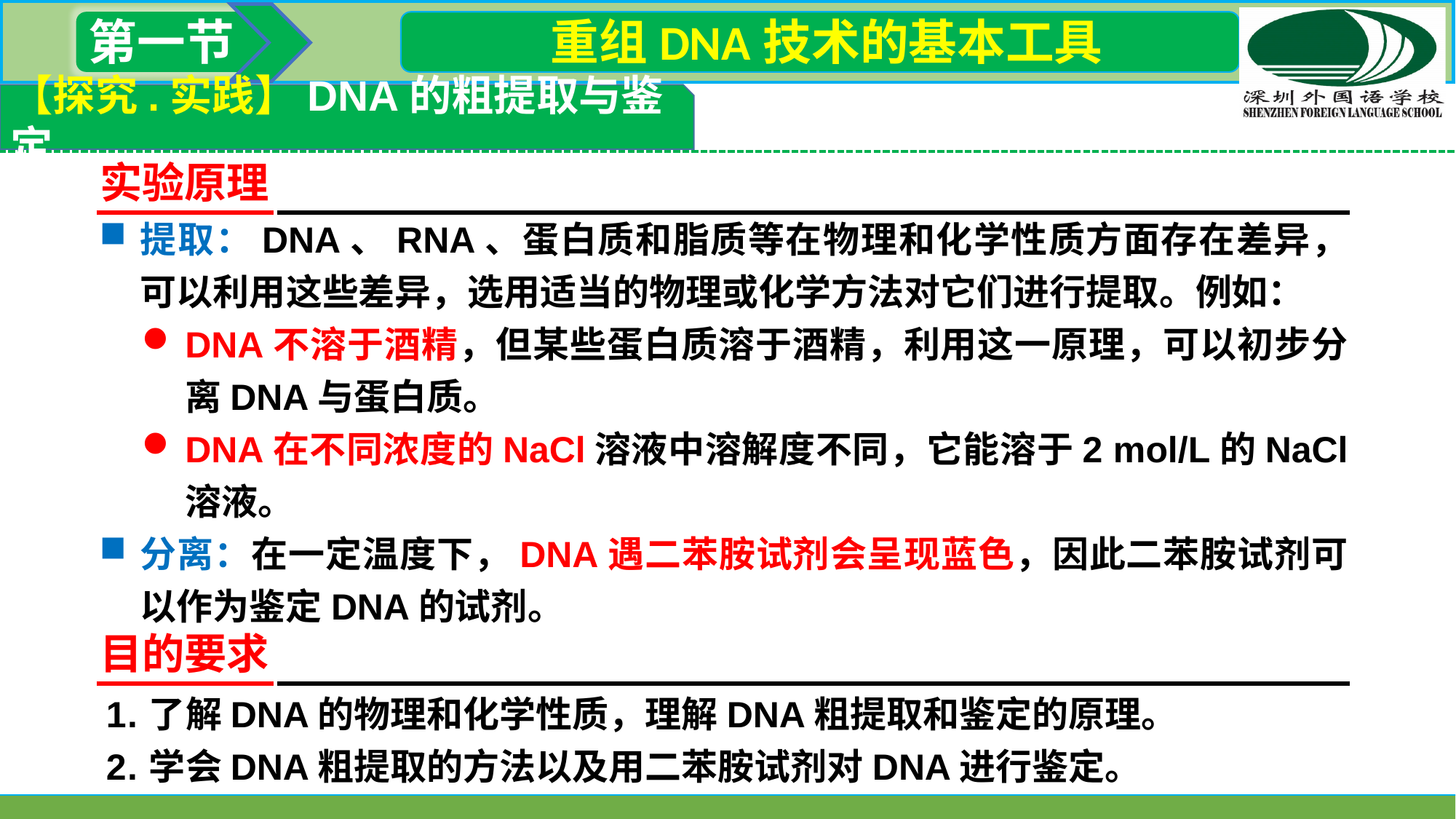

第一节
    重组DNA技术的基本工具
【探究.实践】DNA的粗提取与鉴定
实验原理
提取：DNA、RNA、蛋白质和脂质等在物理和化学性质方面存在差异，可以利用这些差异，选用适当的物理或化学方法对它们进行提取。例如：
DNA不溶于酒精，但某些蛋白质溶于酒精，利用这一原理，可以初步分离DNA与蛋白质。
DNA在不同浓度的NaCl溶液中溶解度不同，它能溶于2 mol/L的NaCl 溶液。
分离：在一定温度下，DNA遇二苯胺试剂会呈现蓝色，因此二苯胺试剂可以作为鉴定DNA的试剂。
目的要求
了解DNA的物理和化学性质，理解DNA粗提取和鉴定的原理。
学会DNA粗提取的方法以及用二苯胺试剂对DNA进行鉴定。